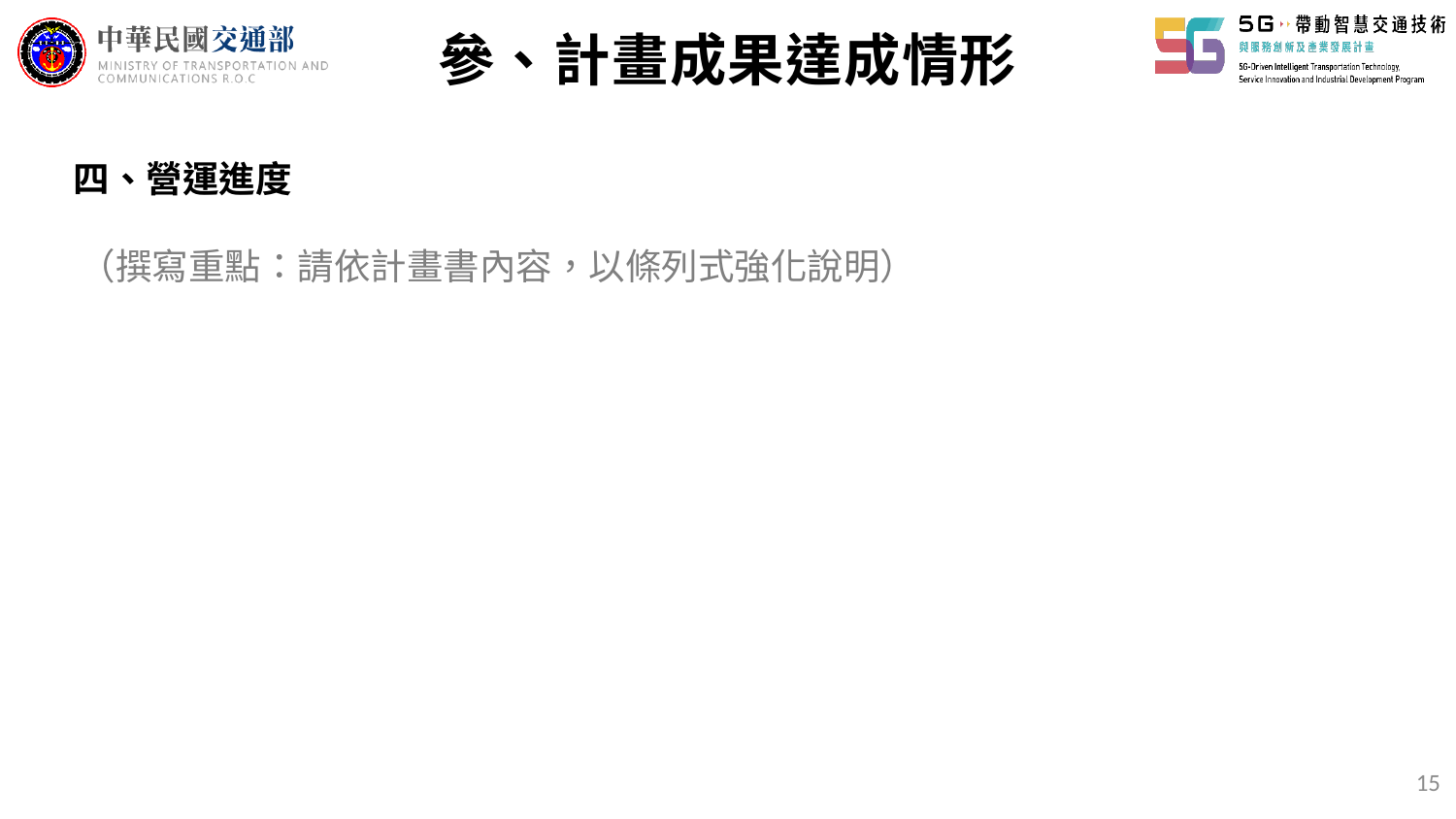

參、計畫成果達成情形
四、營運進度
（撰寫重點：請依計畫書內容，以條列式強化說明）
15